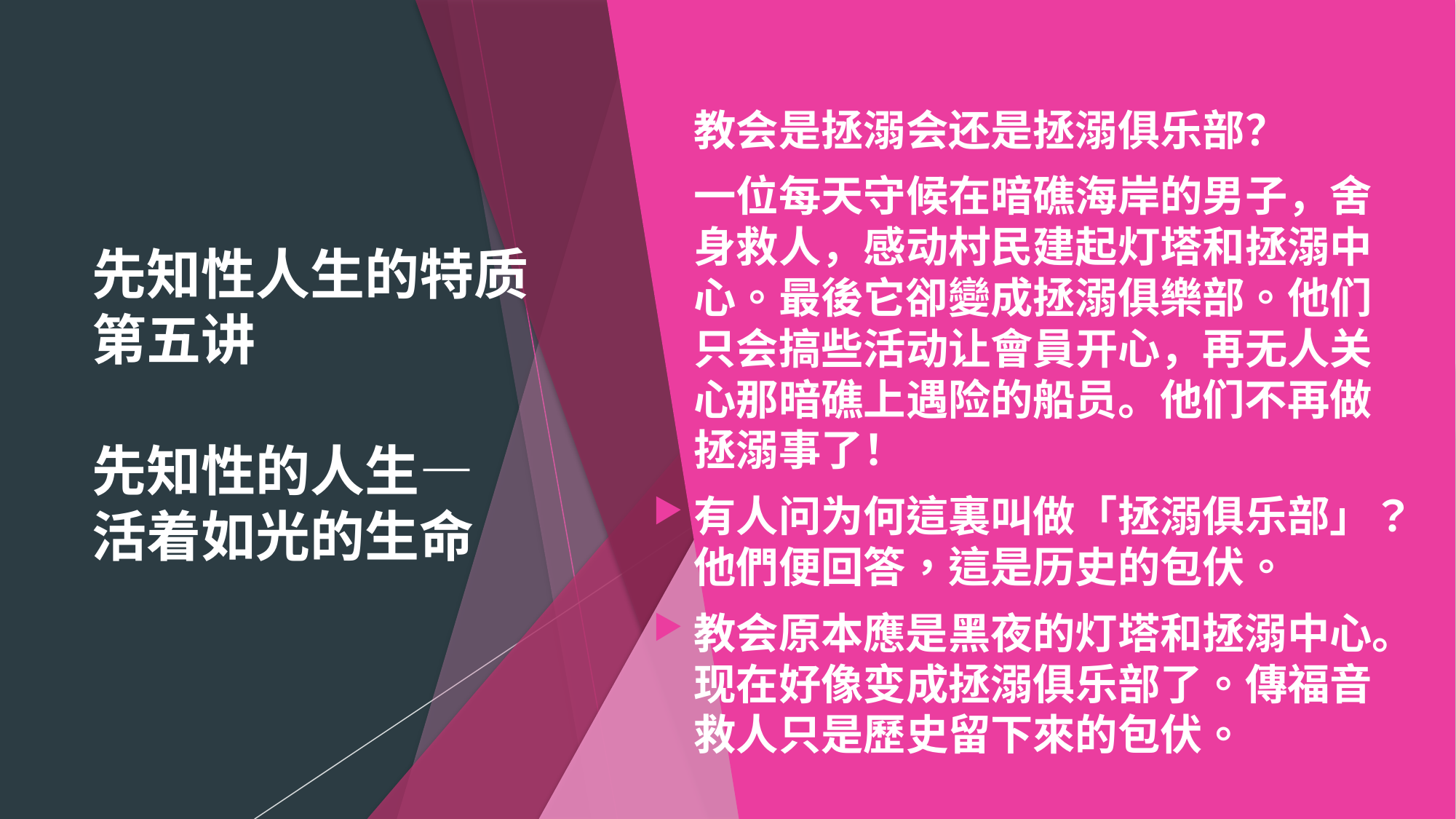

教会是拯溺会还是拯溺俱乐部？
一位每天守候在暗礁海岸的男子，舍身救人，感动村民建起灯塔和拯溺中心。最後它卻變成拯溺俱樂部。他们只会搞些活动让會員开心，再无人关心那暗礁上遇险的船员。他们不再做拯溺事了！
有人问为何這裏叫做「拯溺俱乐部」？他們便回答，這是历史的包伏。
教会原本應是黑夜的灯塔和拯溺中心。现在好像变成拯溺俱乐部了。傳福音救人只是歷史留下來的包伏。
# 先知性人生的特质第五讲 先知性的人生— 活着如光的生命